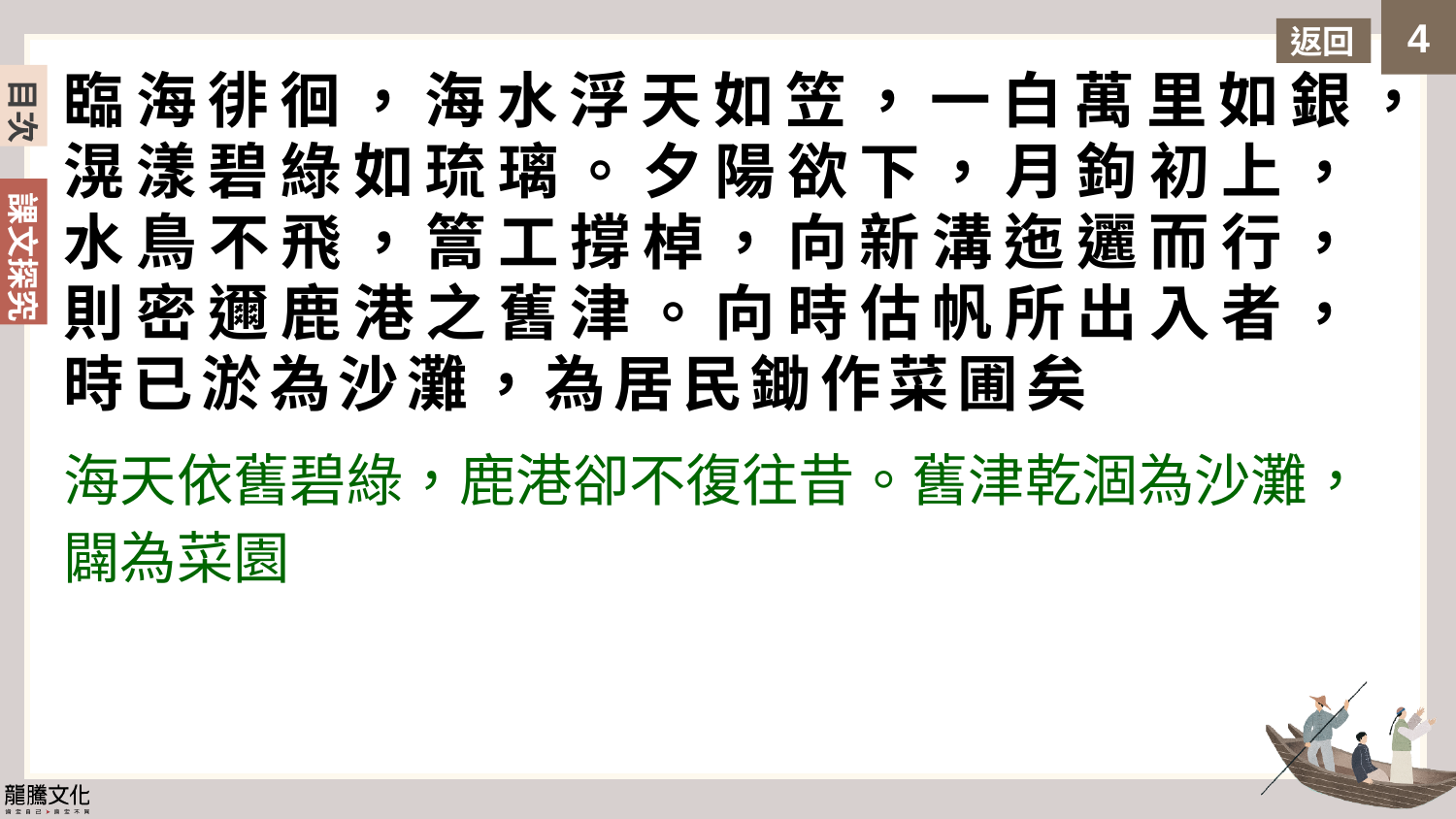

返回
臨海徘徊，海水浮天如笠，一白萬里如銀，滉漾碧綠如琉璃。夕陽欲下，月鉤初上，水鳥不飛，篙工撐棹，向新溝迤邐而行，則密邇鹿港之舊津。向時估帆所出入者，時已淤為沙灘，為居民鋤作菜圃矣
海天依舊碧綠，鹿港卻不復往昔。舊津乾涸為沙灘，闢為菜園